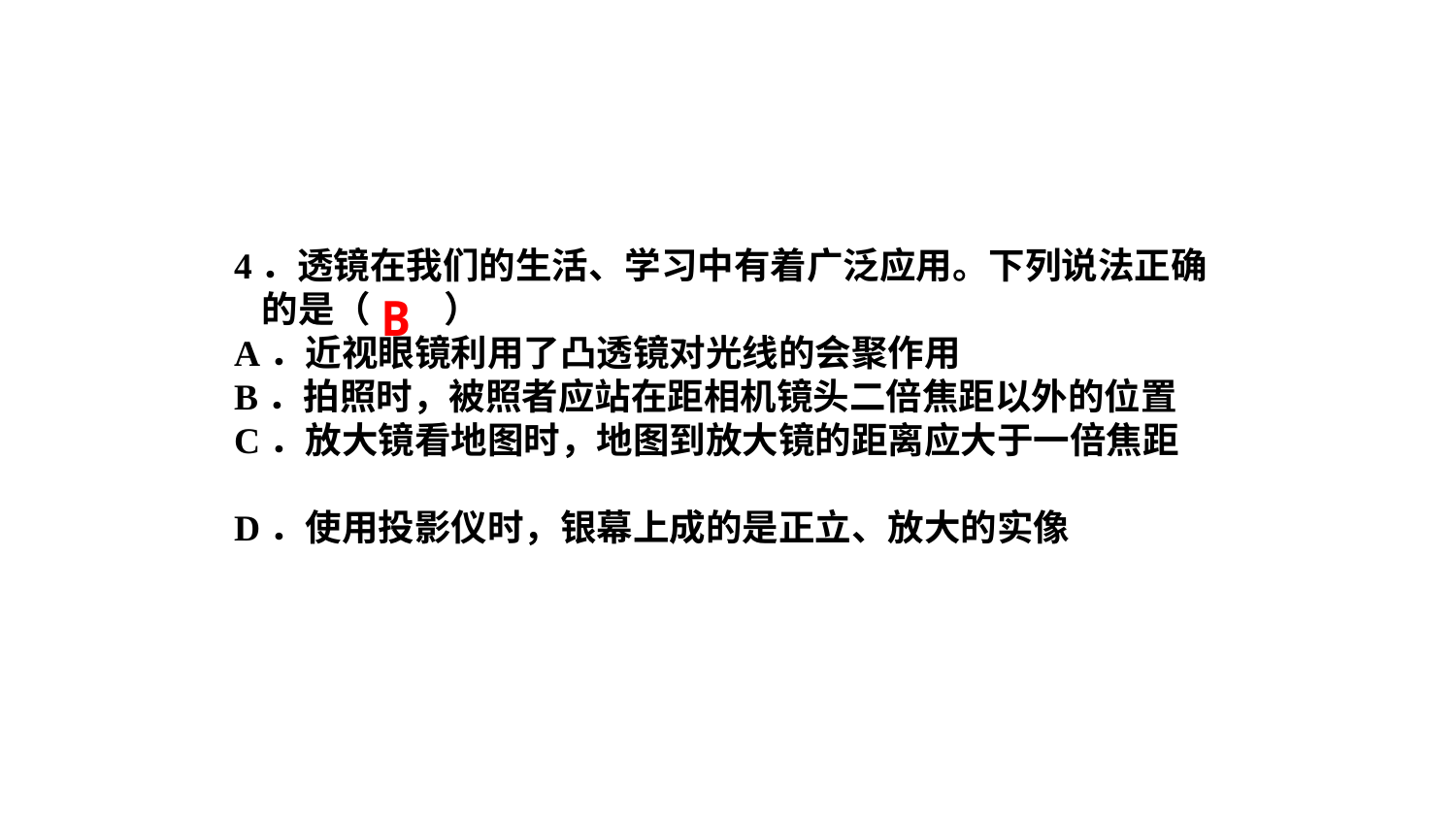

4．透镜在我们的生活、学习中有着广泛应用。下列说法正确的是（　　）
A．近视眼镜利用了凸透镜对光线的会聚作用
B．拍照时，被照者应站在距相机镜头二倍焦距以外的位置
C．放大镜看地图时，地图到放大镜的距离应大于一倍焦距
D．使用投影仪时，银幕上成的是正立、放大的实像
B